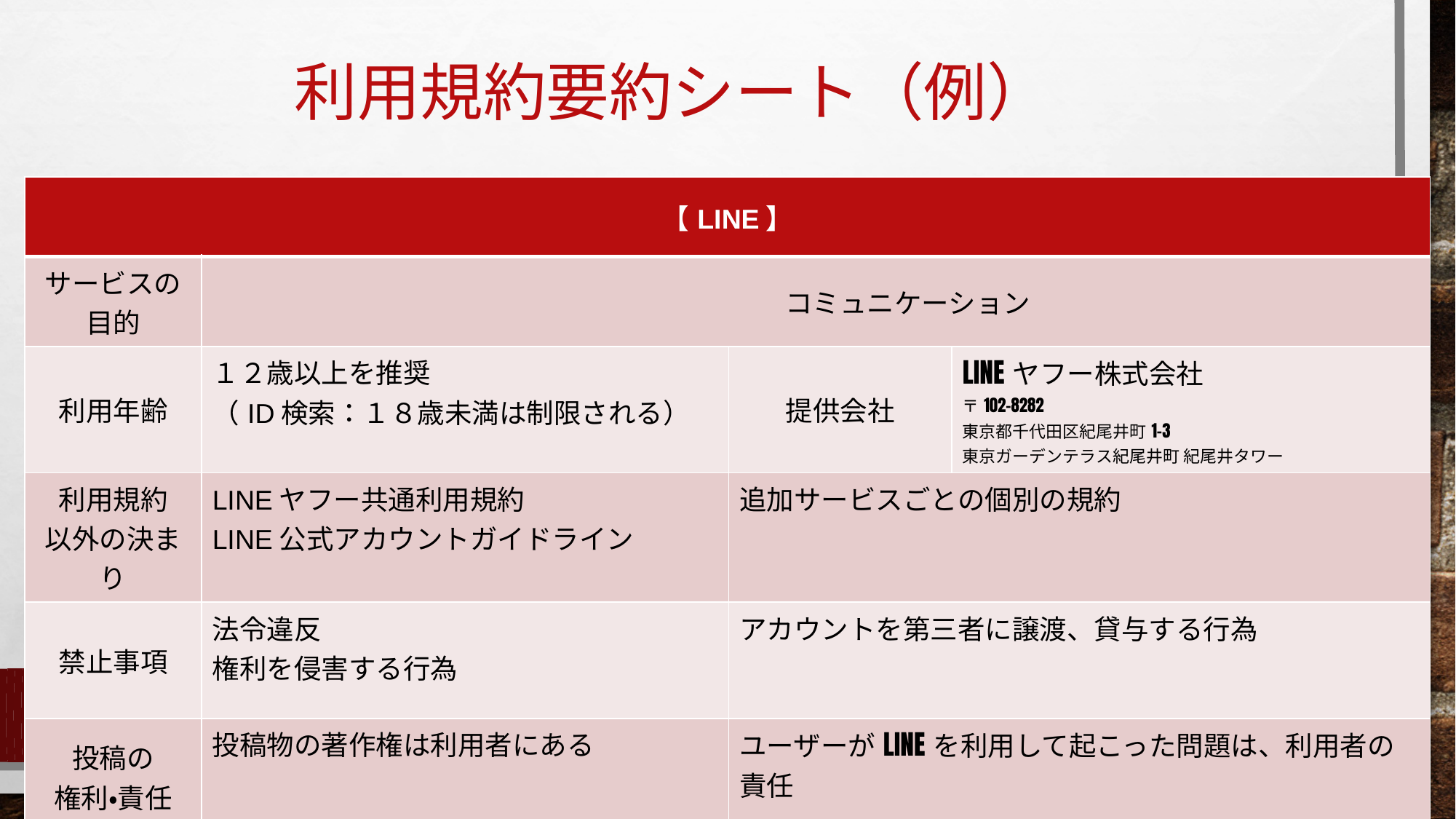

利用規約要約シート（例）
| 【LINE】 |  |  |  |
| --- | --- | --- | --- |
| サービスの目的 | コミュニケーション |  |  |
| 利用年齢 | １２歳以上を推奨 （ID検索：１８歳未満は制限される） | 提供会社 | LINEヤフー株式会社 〒102-8282 東京都千代田区紀尾井町1-3 東京ガーデンテラス紀尾井町 紀尾井タワー |
| 利用規約 以外の決まり | LINEヤフー共通利用規約 LINE公式アカウントガイドライン | 追加サービスごとの個別の規約 |  |
| 禁止事項 | 法令違反 権利を侵害する行為 | アカウントを第三者に譲渡、貸与する行為 |  |
| 投稿の 権利・責任 | 投稿物の著作権は利用者にある | ユーザーがLINEを利用して起こった問題は、利用者の責任 |  |